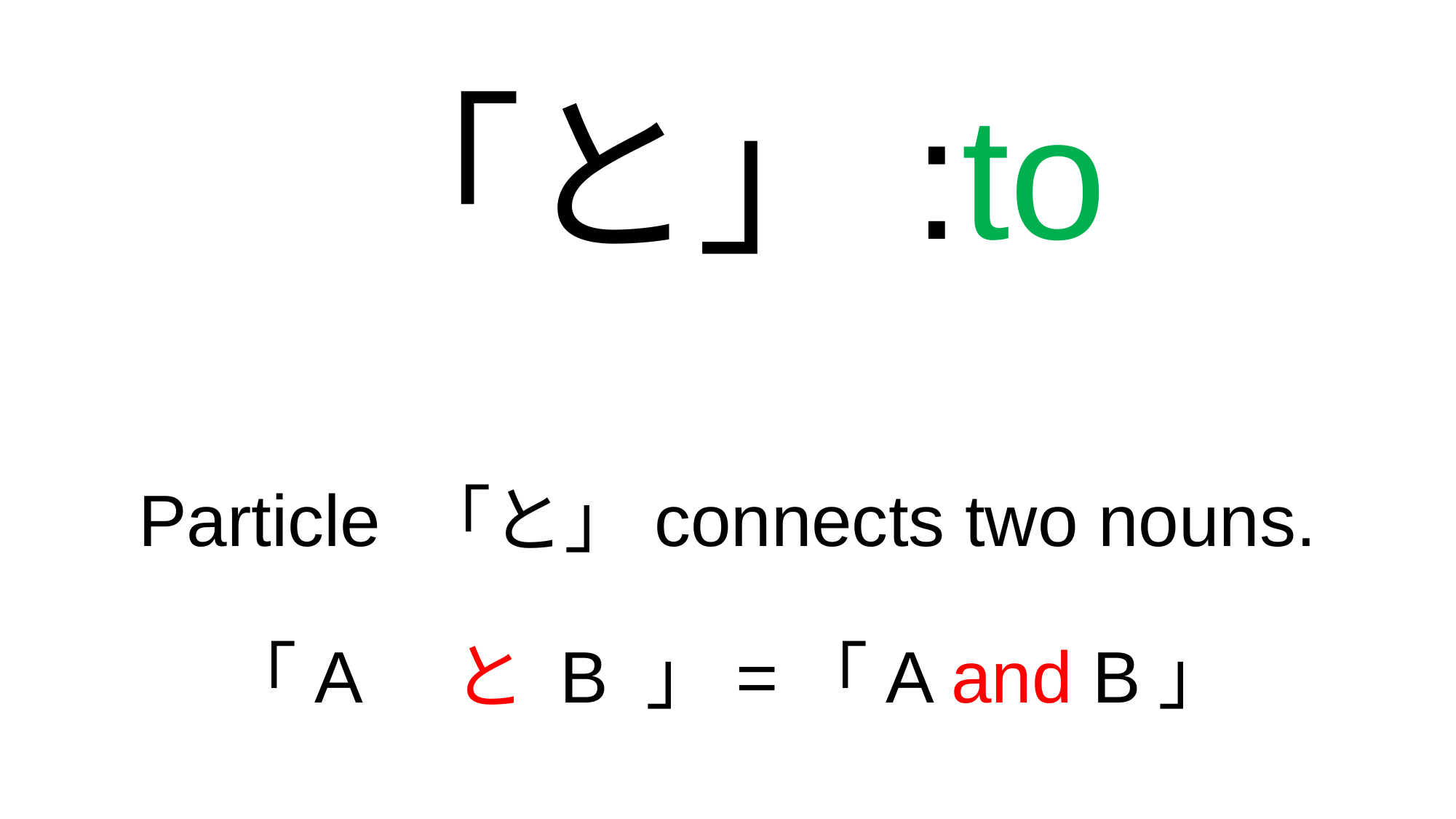

# 「と」:to
Particle 「と」connects two nouns.
「A　と B 」=「A and B」